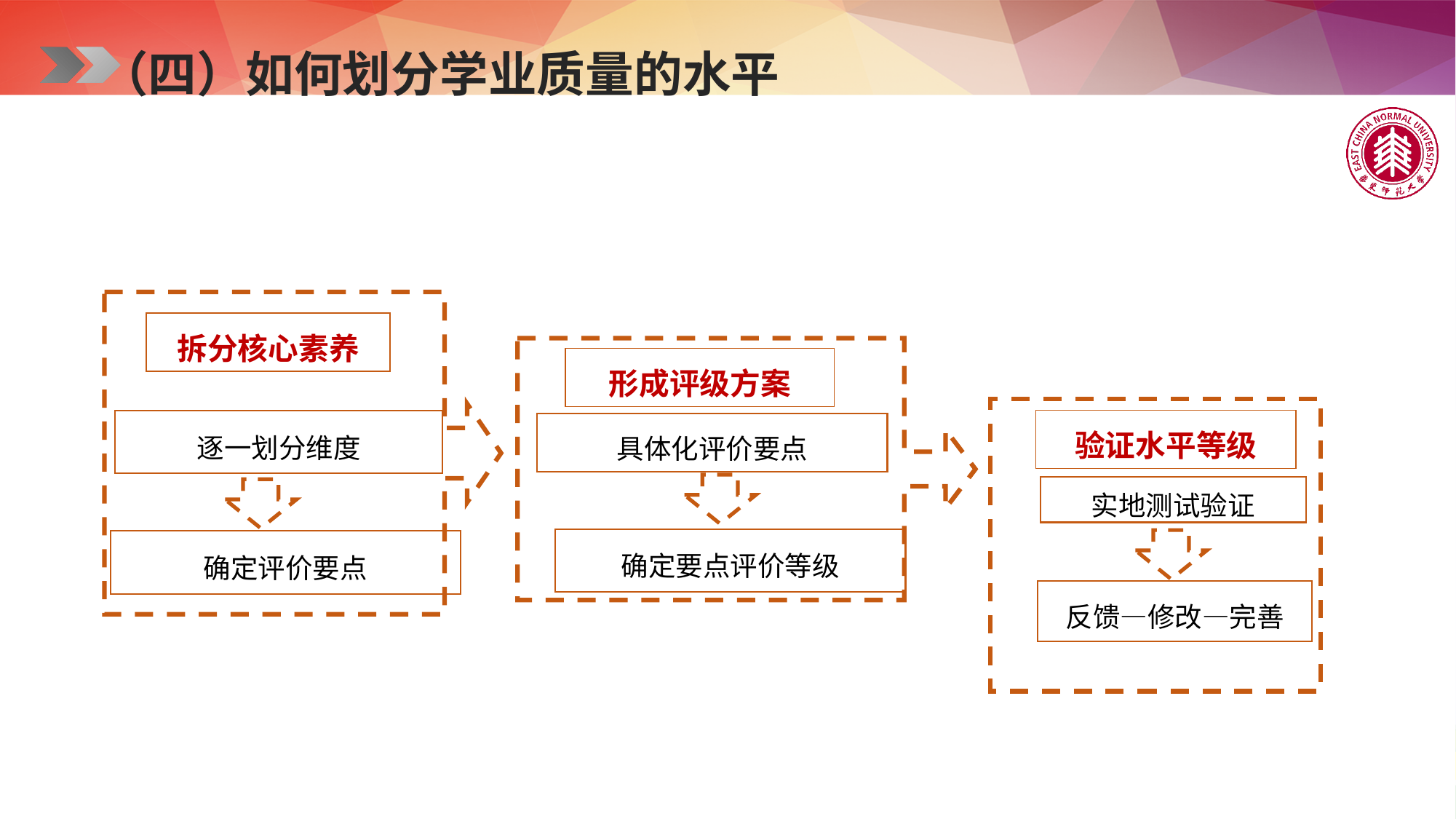

（四）如何划分学业质量的水平

拆分核心素养

形成评级方案

验证水平等级
逐一划分维度
具体化评价要点

实地测试验证

确定要点评价等级

确定评价要点
反馈—修改—完善